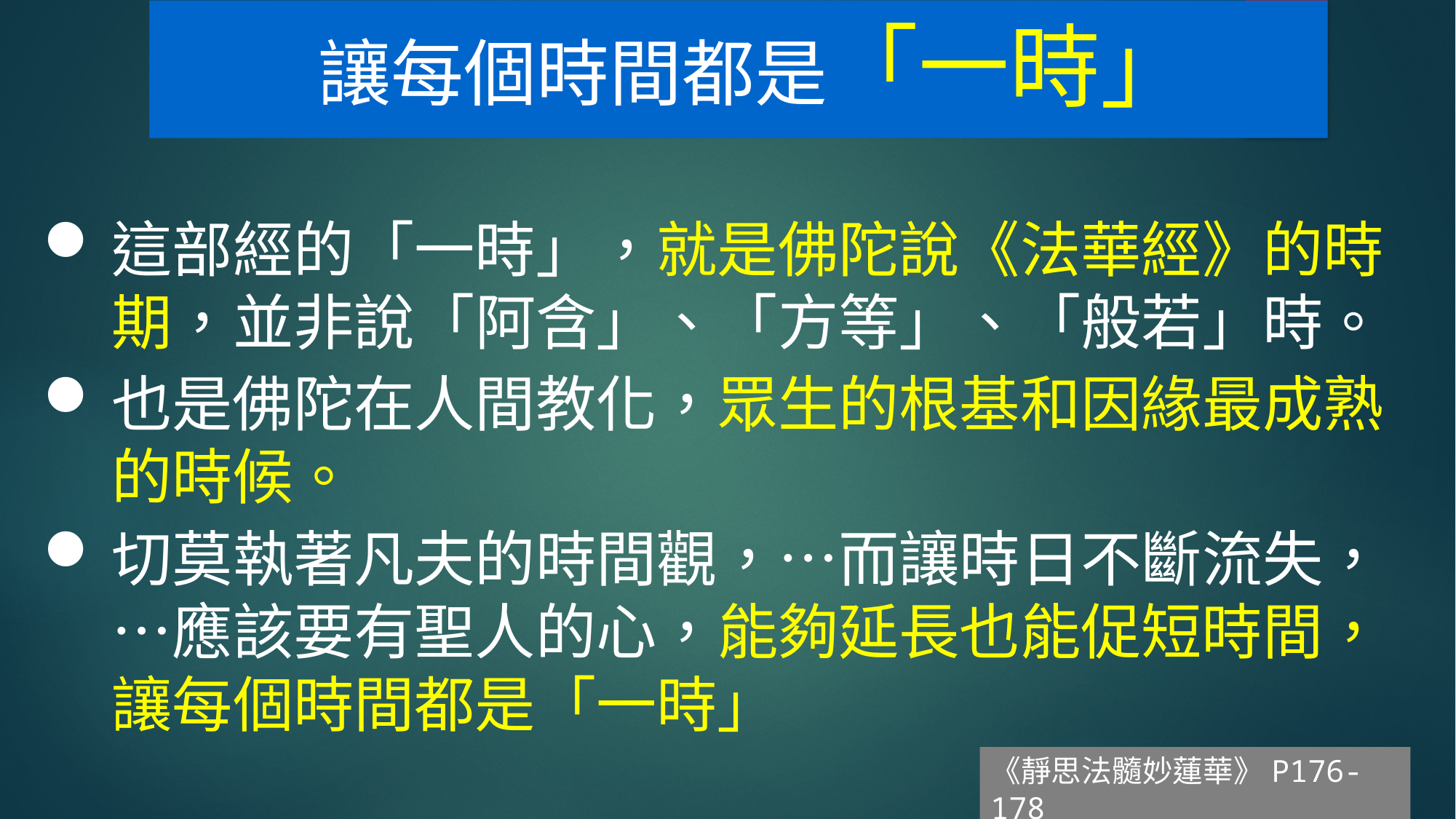

讓每個時間都是「一時」
這部經的「一時」，就是佛陀說《法華經》的時期，並非說「阿含」、「方等」、「般若」時。
也是佛陀在人間教化，眾生的根基和因緣最成熟的時候。
切莫執著凡夫的時間觀，…而讓時日不斷流失，…應該要有聖人的心，能夠延長也能促短時間，讓每個時間都是「一時」
《靜思法髓妙蓮華》P176-178